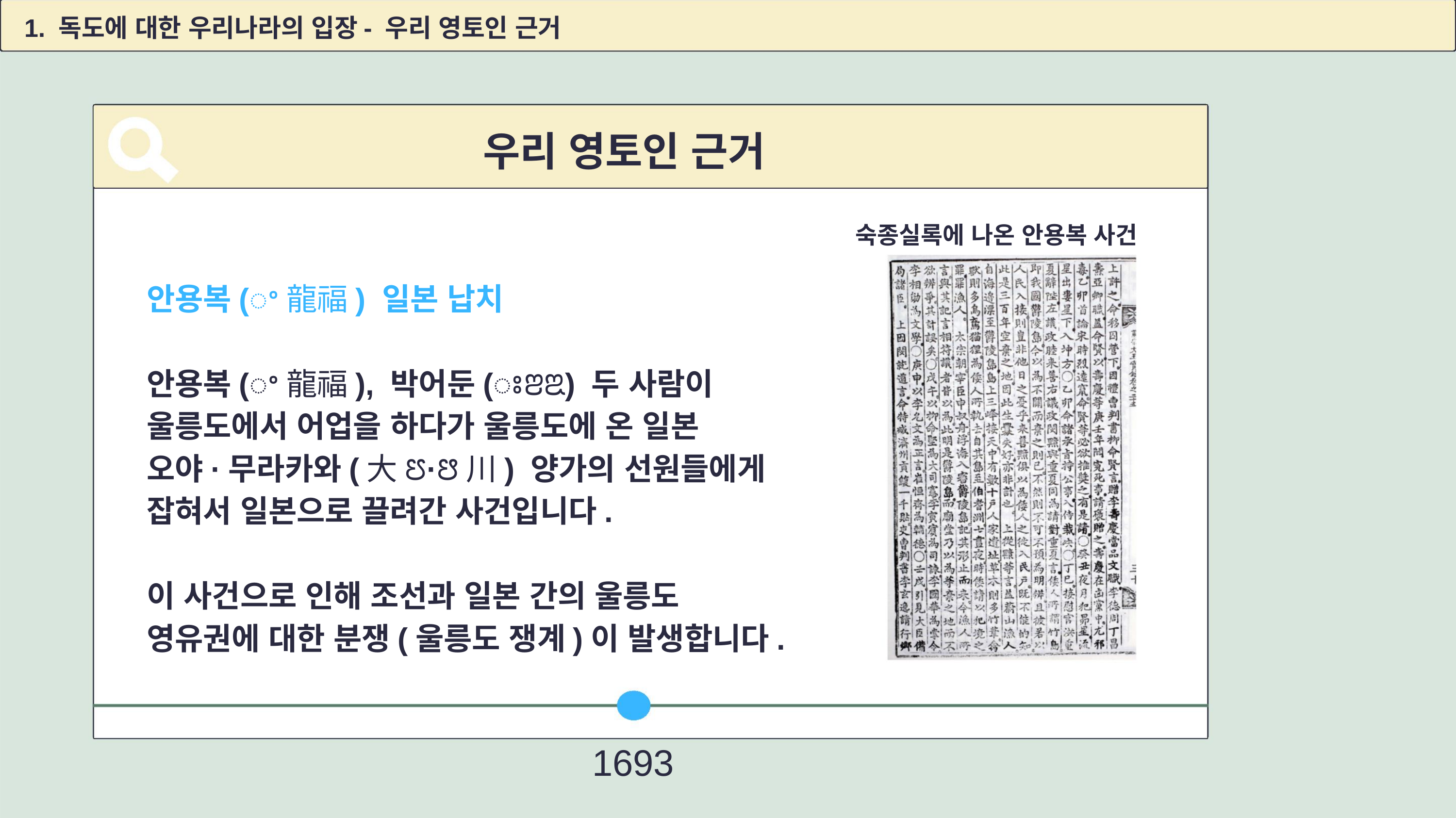

1. 독도에 대한 우리나라의 입장- 우리 영토인 근거
우리 영토인 근거
숙종실록에 나온 안용복 사건
안용복(ꢀ龍福) 일본 납치
안용복(ꢀ龍福), 박어둔(ꢁꢂꢃ) 두 사람이
울릉도에서 어업을 하다가 울릉도에 온 일본
오야·무라카와(⼤ꢄ·ꢅ川) 양가의 선원들에게
잡혀서 일본으로 끌려간 사건입니다.
이 사건으로 인해 조선과 일본 간의 울릉도
영유권에 대한 분쟁(울릉도 쟁계)이 발생합니다.
1693